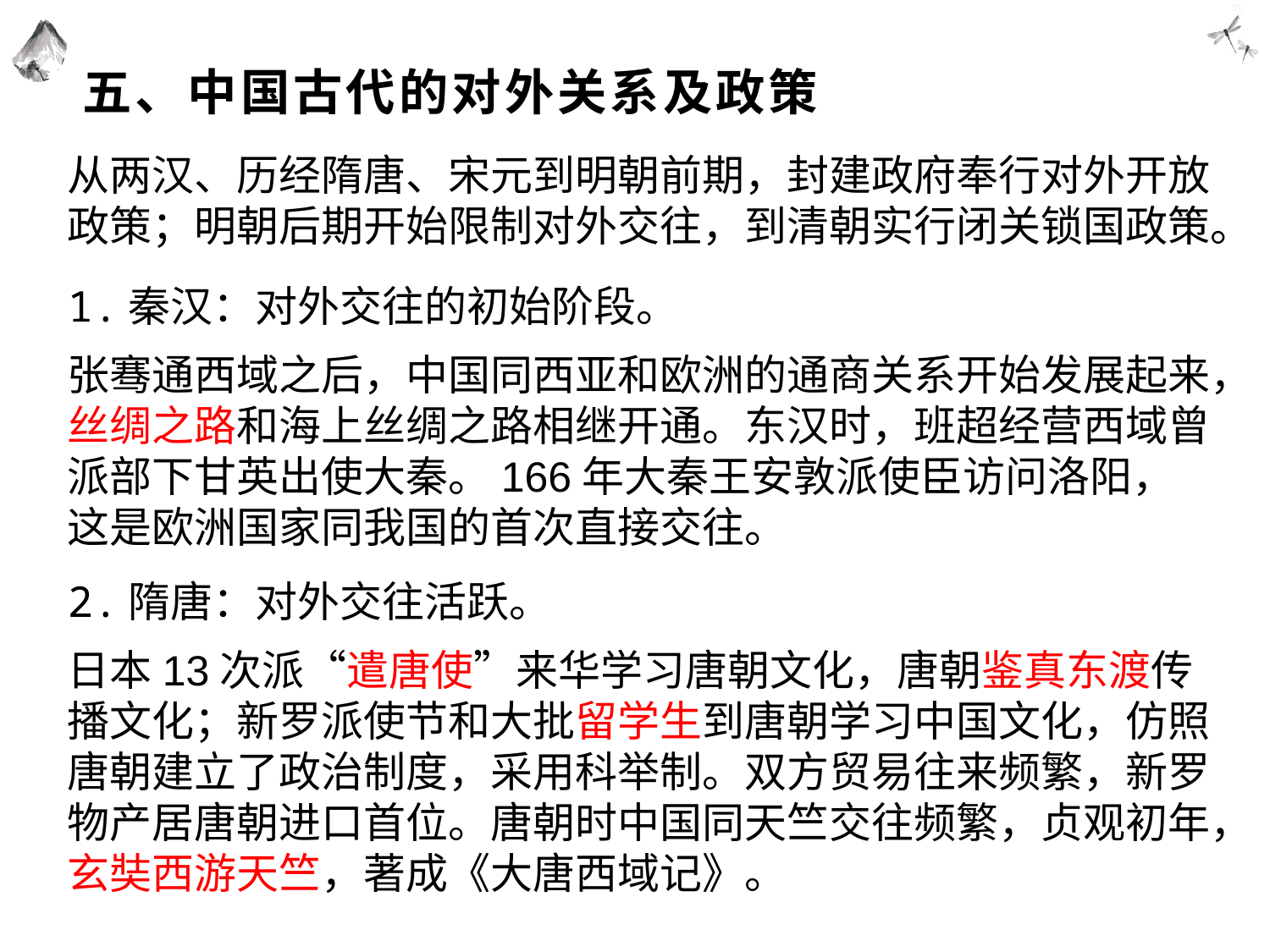

# 五、中国古代的对外关系及政策
从两汉、历经隋唐、宋元到明朝前期，封建政府奉行对外开放政策；明朝后期开始限制对外交往，到清朝实行闭关锁国政策。
1.秦汉：对外交往的初始阶段。
张骞通西域之后，中国同西亚和欧洲的通商关系开始发展起来，丝绸之路和海上丝绸之路相继开通。东汉时，班超经营西域曾派部下甘英出使大秦。166年大秦王安敦派使臣访问洛阳，这是欧洲国家同我国的首次直接交往。
2.隋唐：对外交往活跃。
日本13次派“遣唐使”来华学习唐朝文化，唐朝鉴真东渡传播文化；新罗派使节和大批留学生到唐朝学习中国文化，仿照唐朝建立了政治制度，采用科举制。双方贸易往来频繁，新罗物产居唐朝进口首位。唐朝时中国同天竺交往频繁，贞观初年，玄奘西游天竺，著成《大唐西域记》。